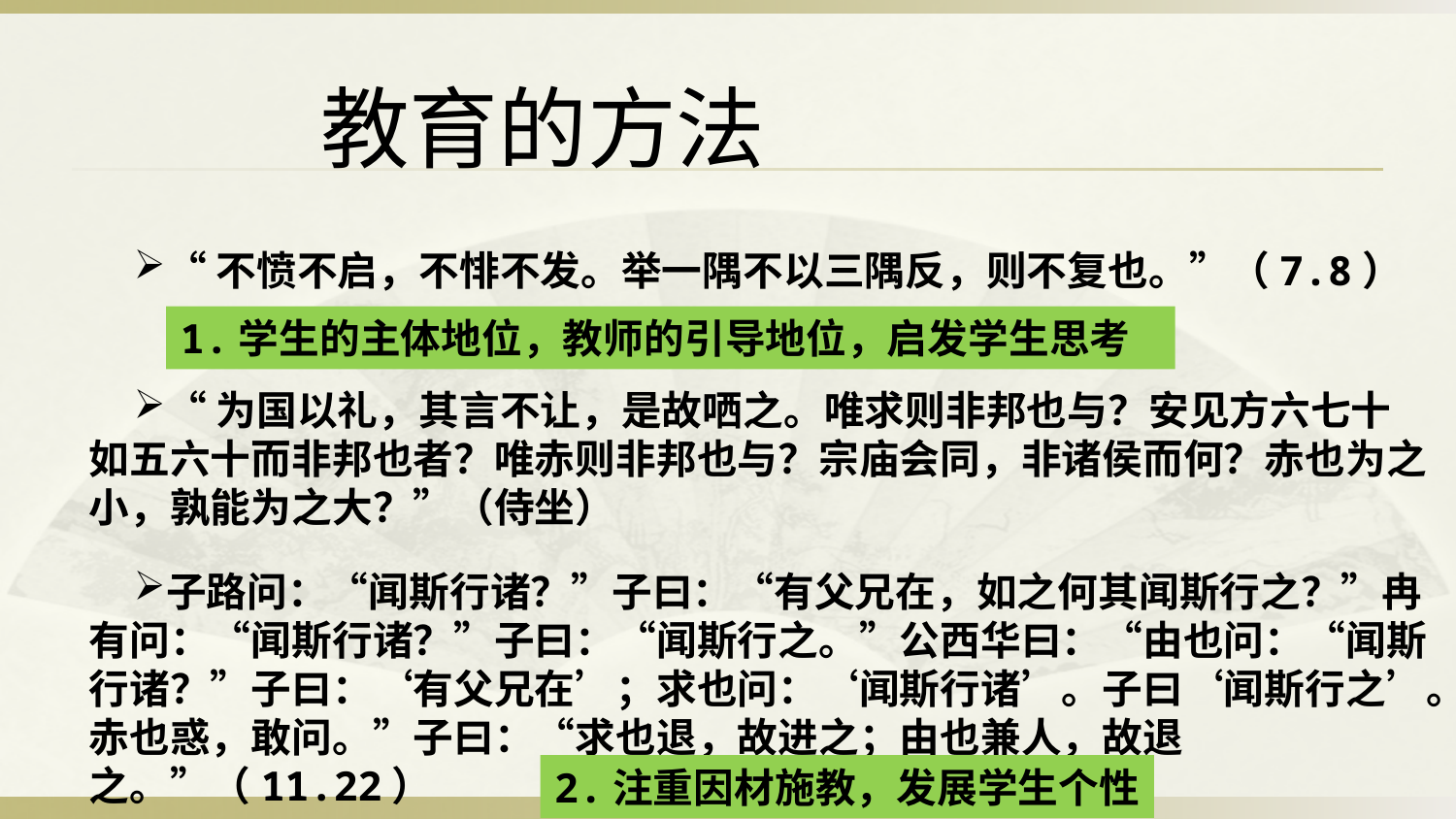

教育的方法

“不愤不启，不悱不发。举一隅不以三隅反，则不复也。”（7.8）
1.学生的主体地位，教师的引导地位，启发学生思考
“为国以礼，其言不让，是故哂之。唯求则非邦也与？安见方六七十如五六十而非邦也者？唯赤则非邦也与？宗庙会同，非诸侯而何？赤也为之小，孰能为之大？”（侍坐）
子路问：“闻斯行诸？”子曰：“有父兄在，如之何其闻斯行之？”冉有问：“闻斯行诸？”子曰：“闻斯行之。”公西华曰：“由也问：“闻斯行诸？”子曰：‘有父兄在’；求也问：‘闻斯行诸’。子曰‘闻斯行之’。赤也惑，敢问。”子曰：“求也退，故进之；由也兼人，故退之。”（11.22）

2.注重因材施教，发展学生个性